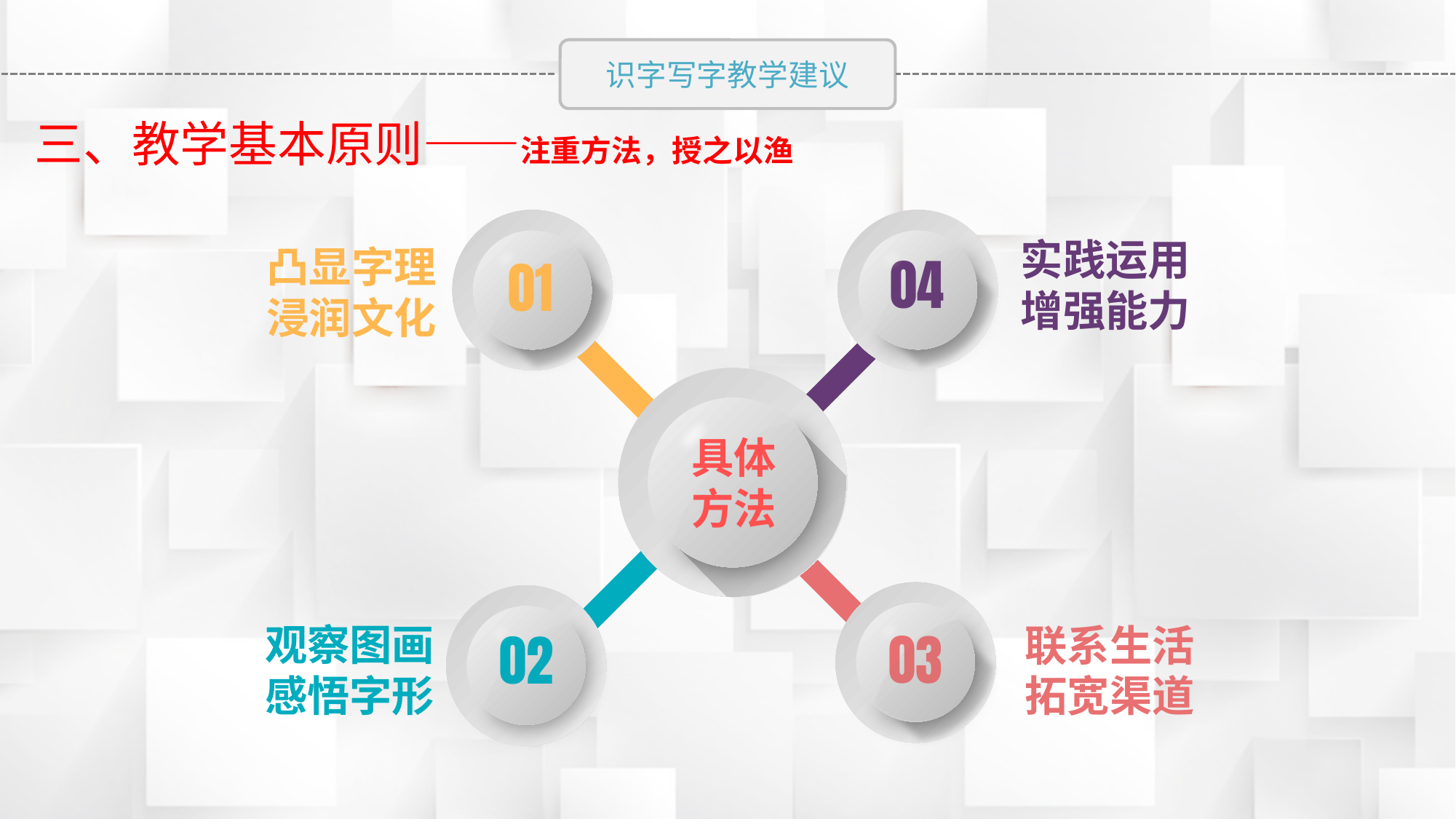

三、教学基本原则——注重方法，授之以渔

01

04

实践运用
增强能力
凸显字理
浸润文化

具体方法

03

02

观察图画
感悟字形
联系生活
拓宽渠道